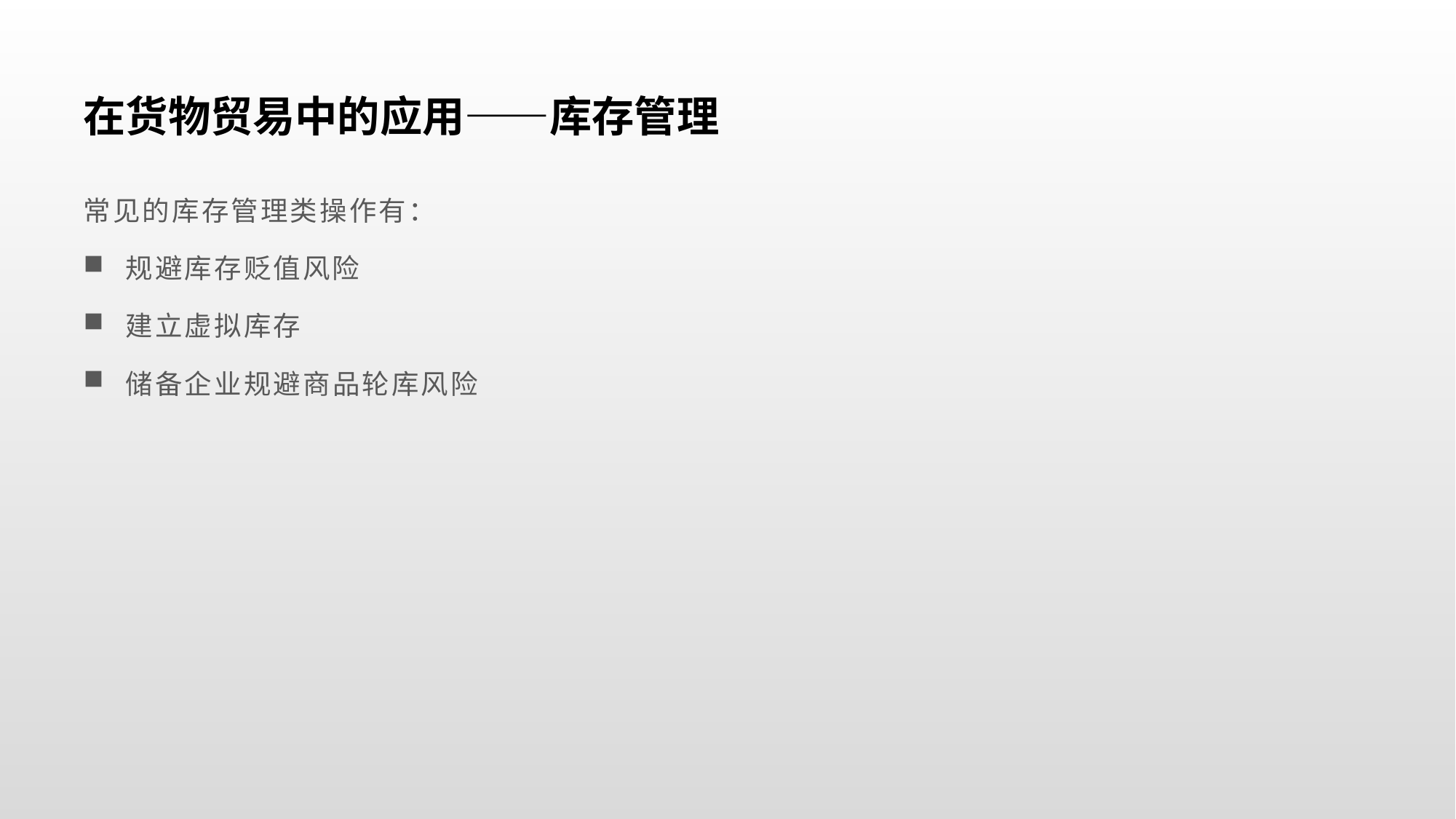

# 在货物贸易中的应用——库存管理
常见的库存管理类操作有：
 规避库存贬值风险
 建立虚拟库存
 储备企业规避商品轮库风险